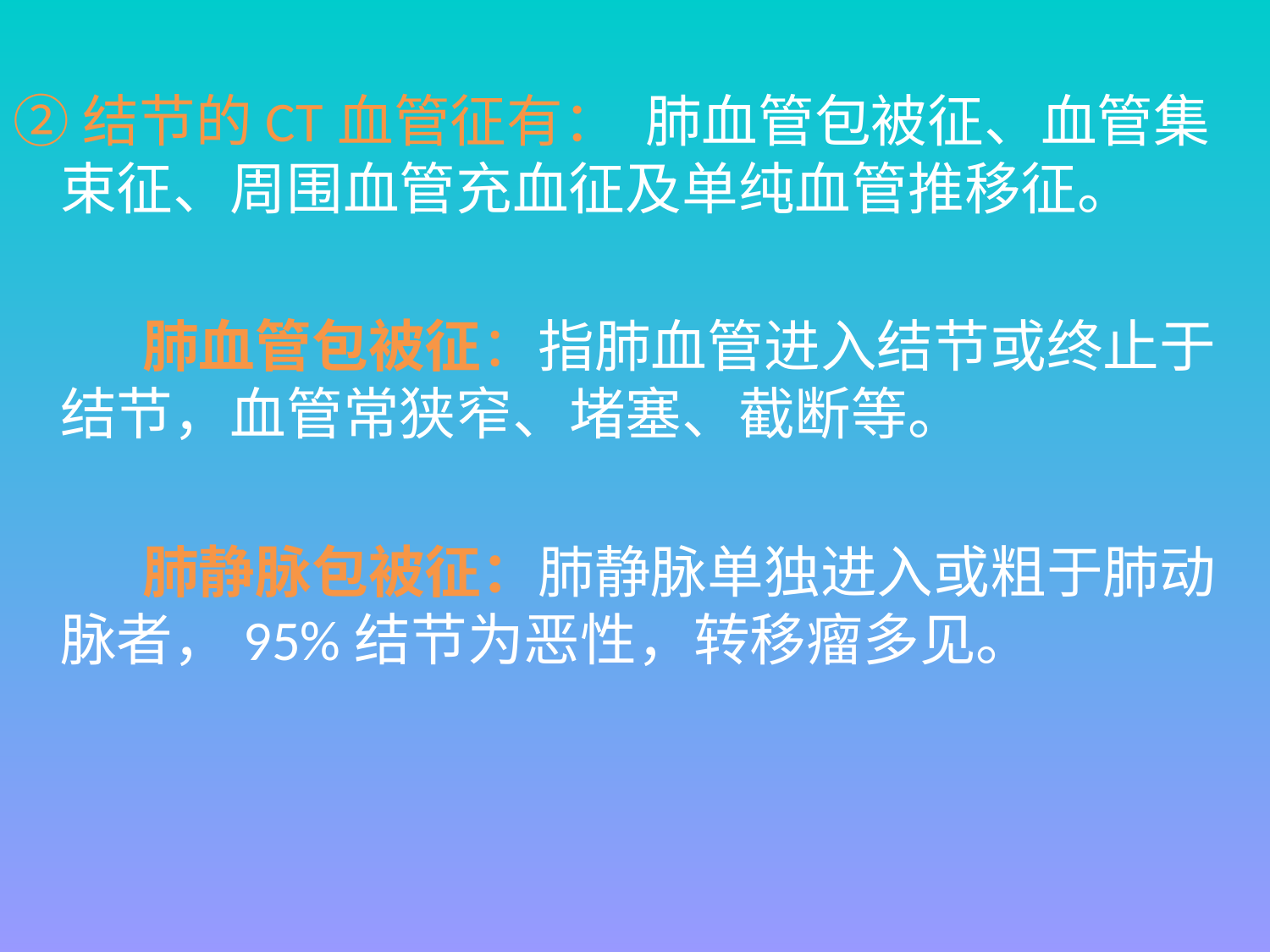

②结节的CT血管征有：  肺血管包被征、血管集束征、周围血管充血征及单纯血管推移征。

         肺血管包被征：指肺血管进入结节或终止于结节，血管常狭窄、堵塞、截断等。

         肺静脉包被征：肺静脉单独进入或粗于肺动脉者，95%结节为恶性，转移瘤多见。